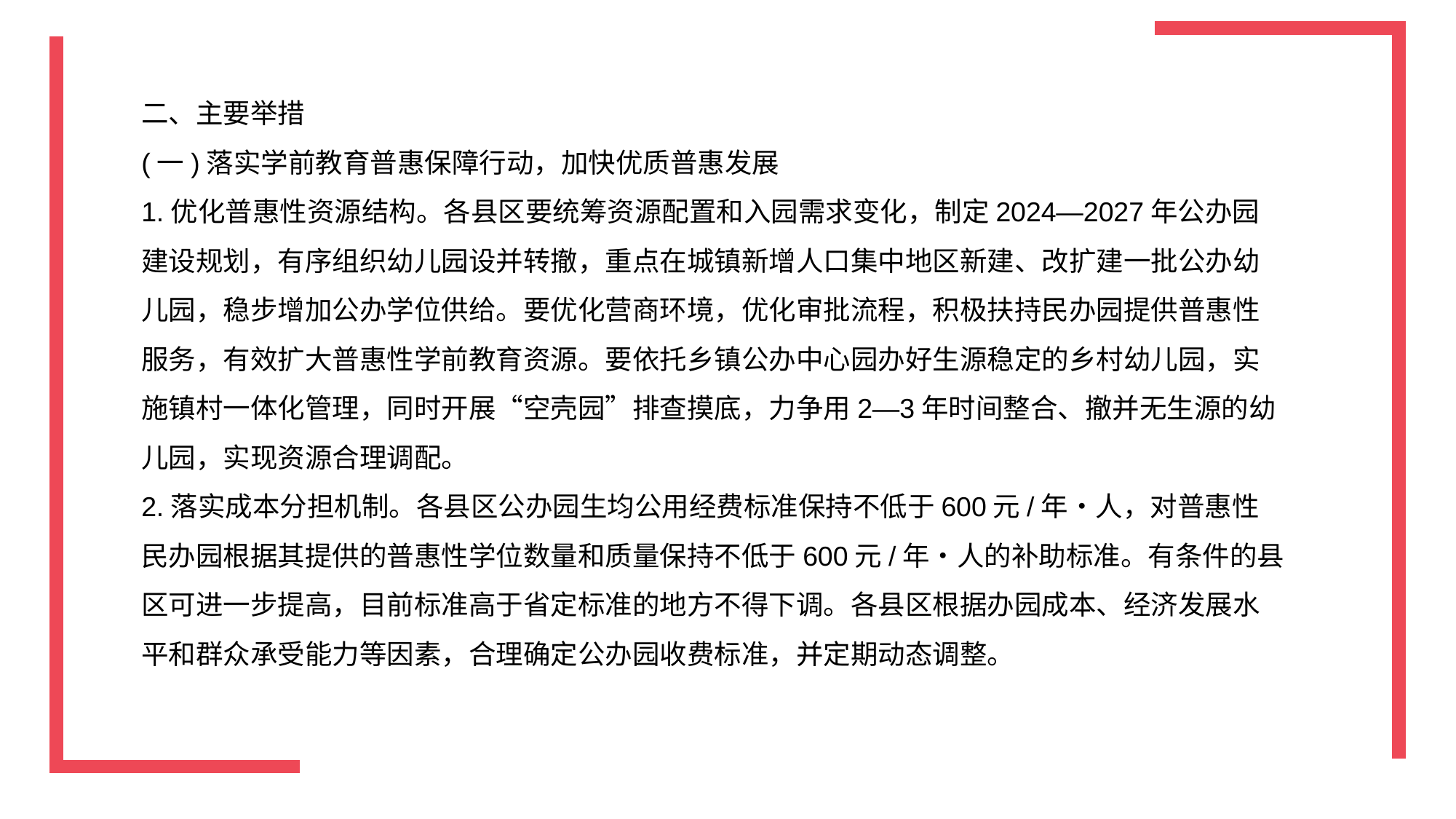

二、主要举措
(一)落实学前教育普惠保障行动，加快优质普惠发展
1.优化普惠性资源结构。各县区要统筹资源配置和入园需求变化，制定2024—2027年公办园建设规划，有序组织幼儿园设并转撤，重点在城镇新增人口集中地区新建、改扩建一批公办幼儿园，稳步增加公办学位供给。要优化营商环境，优化审批流程，积极扶持民办园提供普惠性服务，有效扩大普惠性学前教育资源。要依托乡镇公办中心园办好生源稳定的乡村幼儿园，实施镇村一体化管理，同时开展“空壳园”排查摸底，力争用2—3年时间整合、撤并无生源的幼儿园，实现资源合理调配。
2.落实成本分担机制。各县区公办园生均公用经费标准保持不低于600元/年・人，对普惠性民办园根据其提供的普惠性学位数量和质量保持不低于600元/年・人的补助标准。有条件的县区可进一步提高，目前标准高于省定标准的地方不得下调。各县区根据办园成本、经济发展水平和群众承受能力等因素，合理确定公办园收费标准，并定期动态调整。